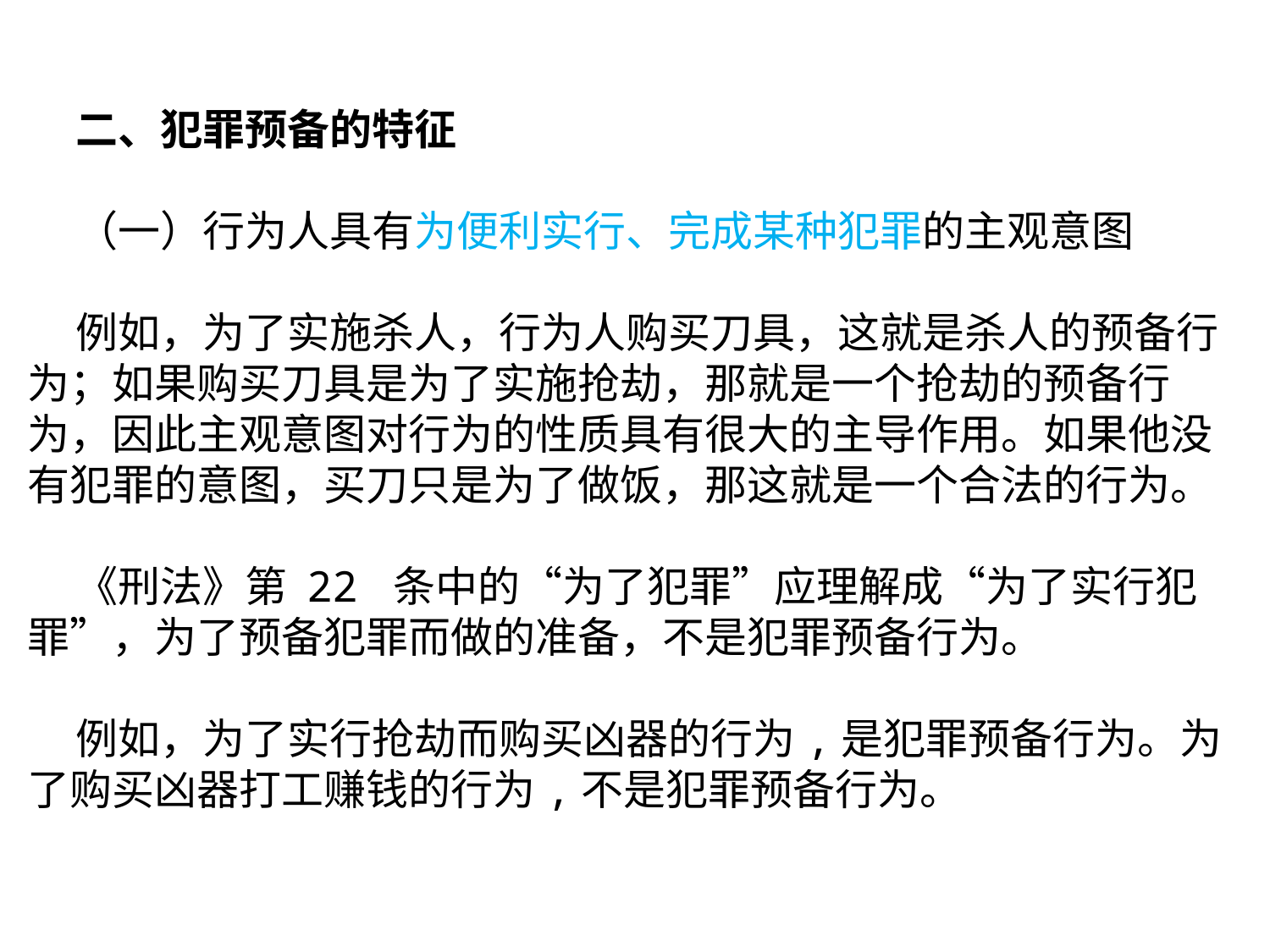

二、犯罪预备的特征

    （一）行为人具有为便利实行、完成某种犯罪的主观意图

    例如，为了实施杀人，行为人购买刀具，这就是杀人的预备行为；如果购买刀具是为了实施抢劫，那就是一个抢劫的预备行为，因此主观意图对行为的性质具有很大的主导作用。如果他没有犯罪的意图，买刀只是为了做饭，那这就是一个合法的行为。

    《刑法》第 22 条中的“为了犯罪”应理解成“为了实行犯罪”，为了预备犯罪而做的准备，不是犯罪预备行为。

    例如，为了实行抢劫而购买凶器的行为,是犯罪预备行为。为了购买凶器打工赚钱的行为,不是犯罪预备行为。